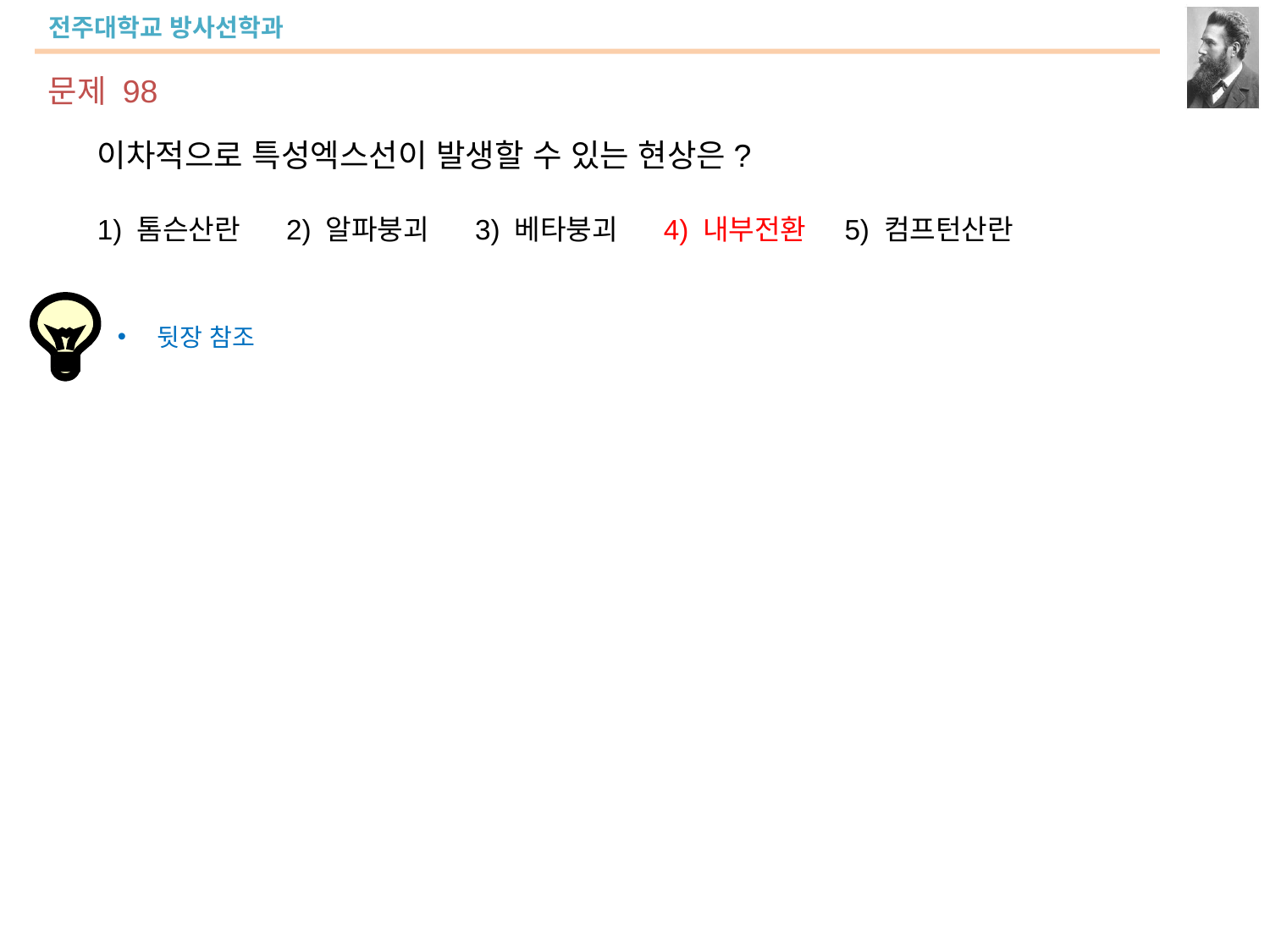

문제 98
이차적으로 특성엑스선이 발생할 수 있는 현상은?

1) 톰슨산란     2) 알파붕괴     3) 베타붕괴     4) 내부전환    5) 컴프턴산란

뒷장 참조